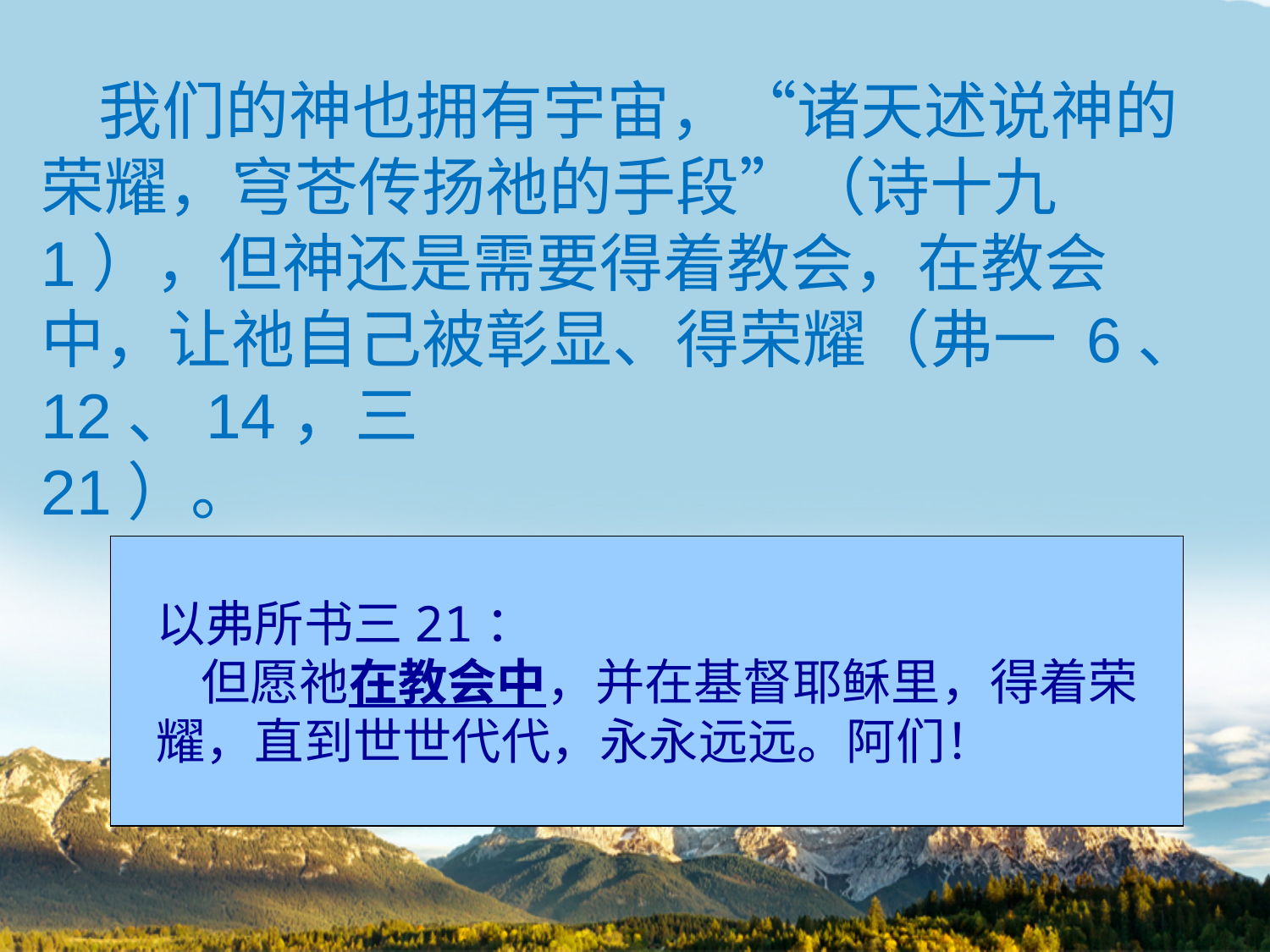

我们的神也拥有宇宙，“诸天述说神的荣耀，穹苍传扬祂的手段”（诗十九 1），但神还是需要得着教会，在教会中，让祂自己被彰显、得荣耀（弗一 6、12、14，三
21）。
以弗所书三21：
   但愿祂在教会中，并在基督耶稣里，得着荣耀，直到世世代代，永永远远。阿们！